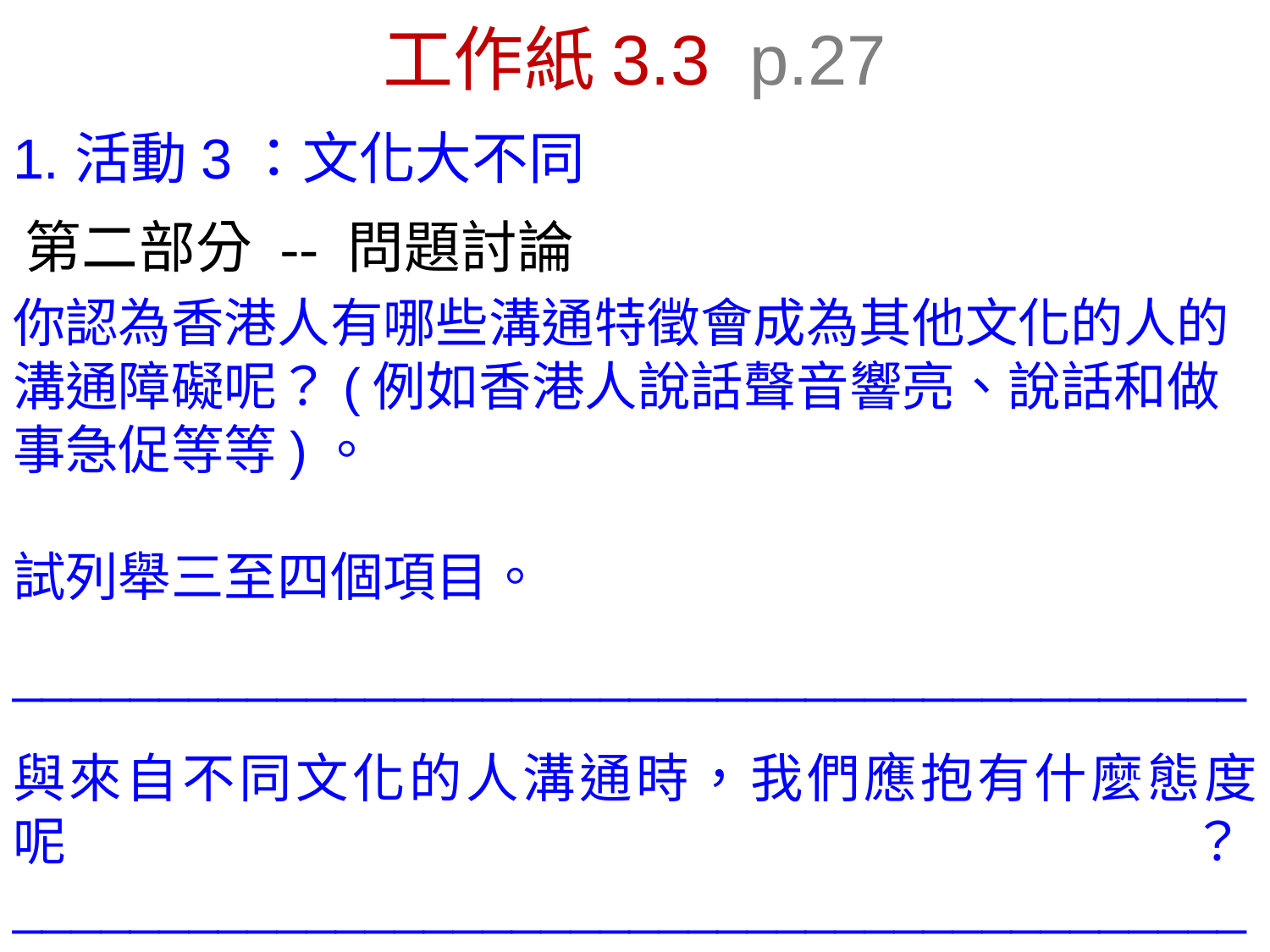

# 工作紙3.3  p.27
活動3：文化大不同
第二部分 -- 問題討論
你認為香港人有哪些溝通特徵會成為其他文化的人的溝通障礙呢？(例如香港人說話聲音響亮、說話和做事急促等等)。
試列舉三至四個項目。
__________________________________________
與來自不同文化的人溝通時，我們應抱有什麼態度呢？__________________________________________